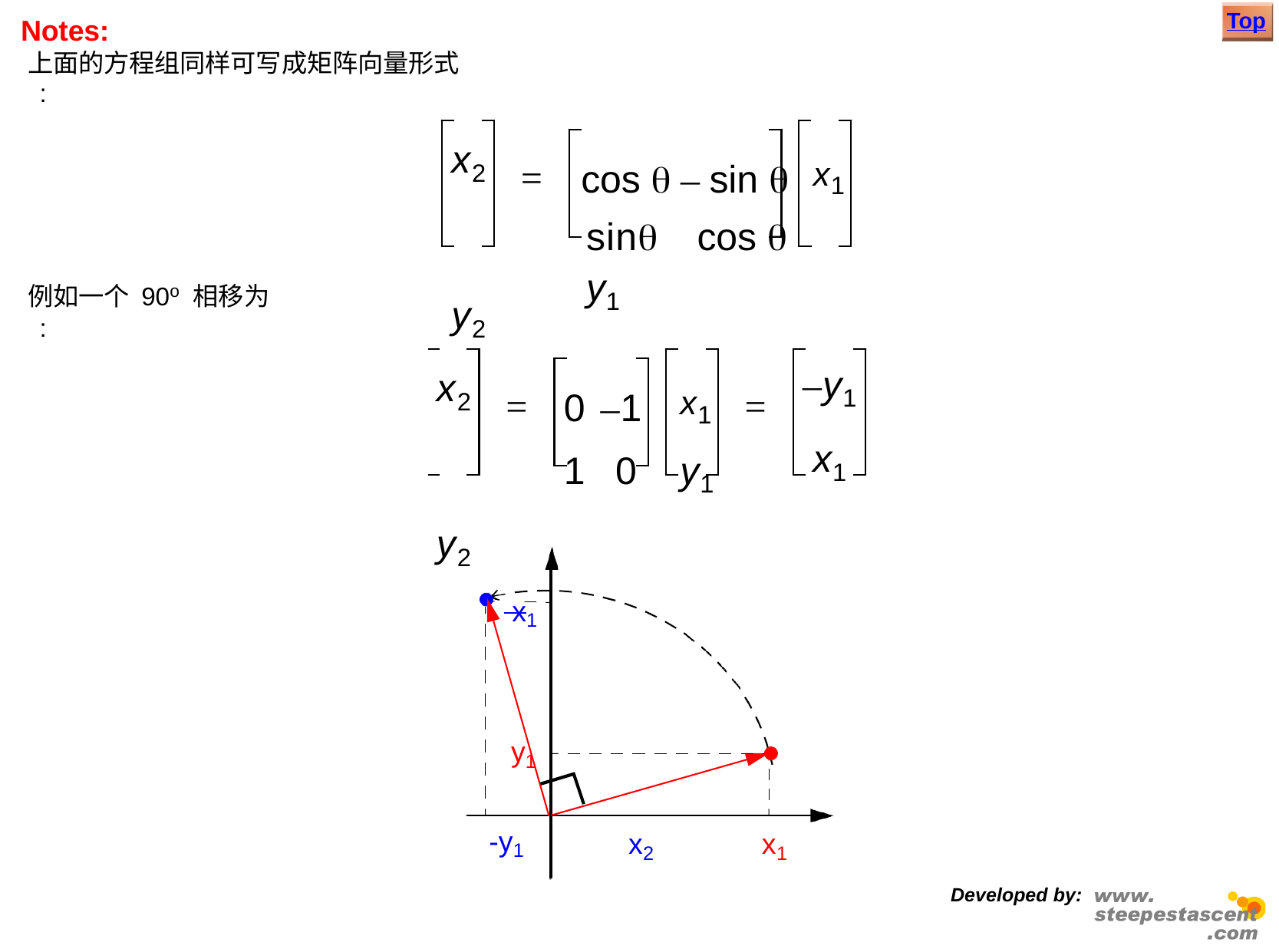

Top
Notes:
上面的方程组同样可写成矩阵向量形式 :
x2  y2

cos θ – sin θ	x1
sinθ	cos θ	y1

=

例如一个 90o 相移为 :
x2  y2
–y1
x1

0 –1	x1
1	0	y1

=
=

 x1

y1

-y1
x2
x1

Developed by: